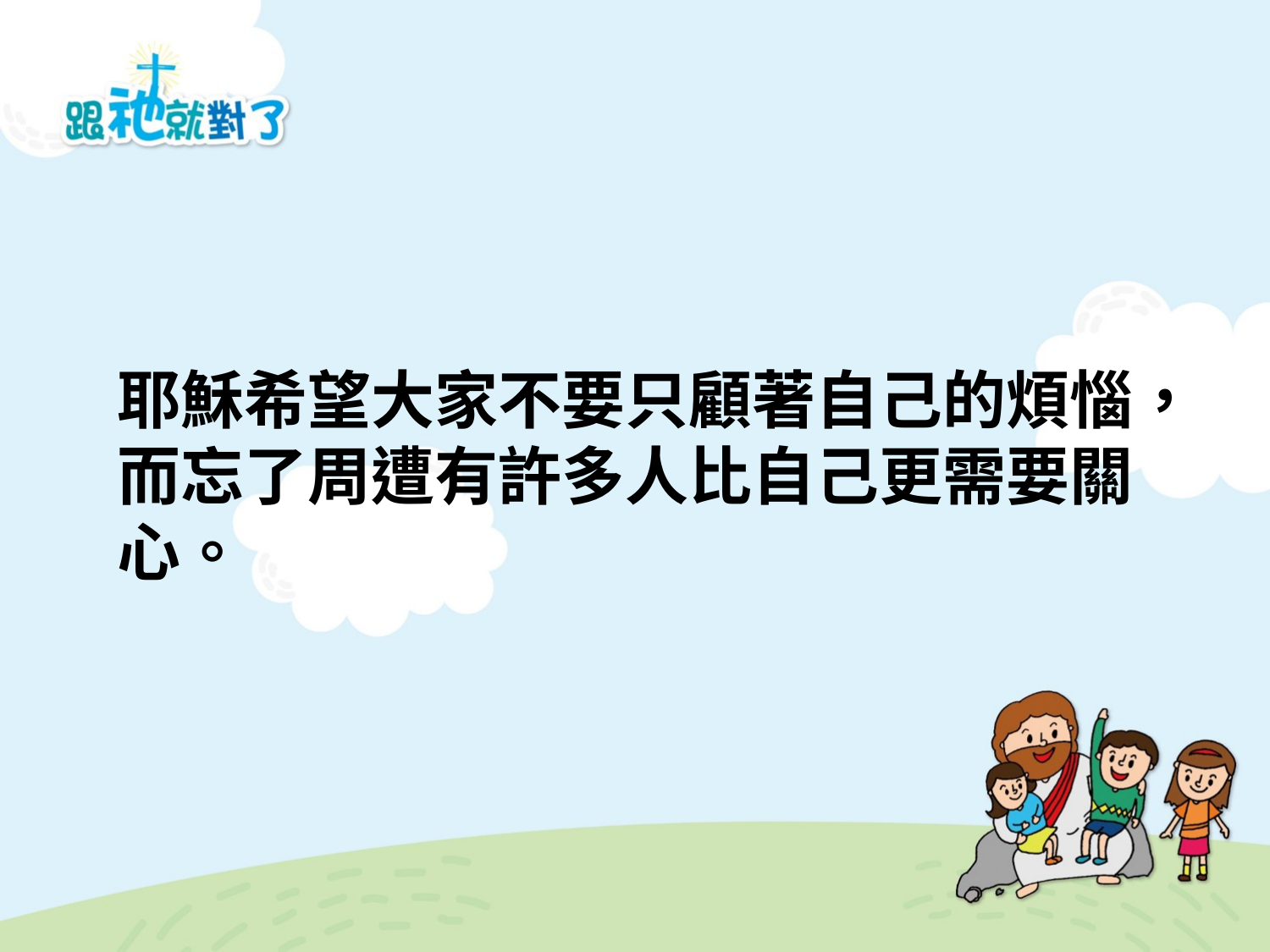

耶穌希望大家不要只顧著自己的煩惱，而忘了周遭有許多人比自己更需要關心。